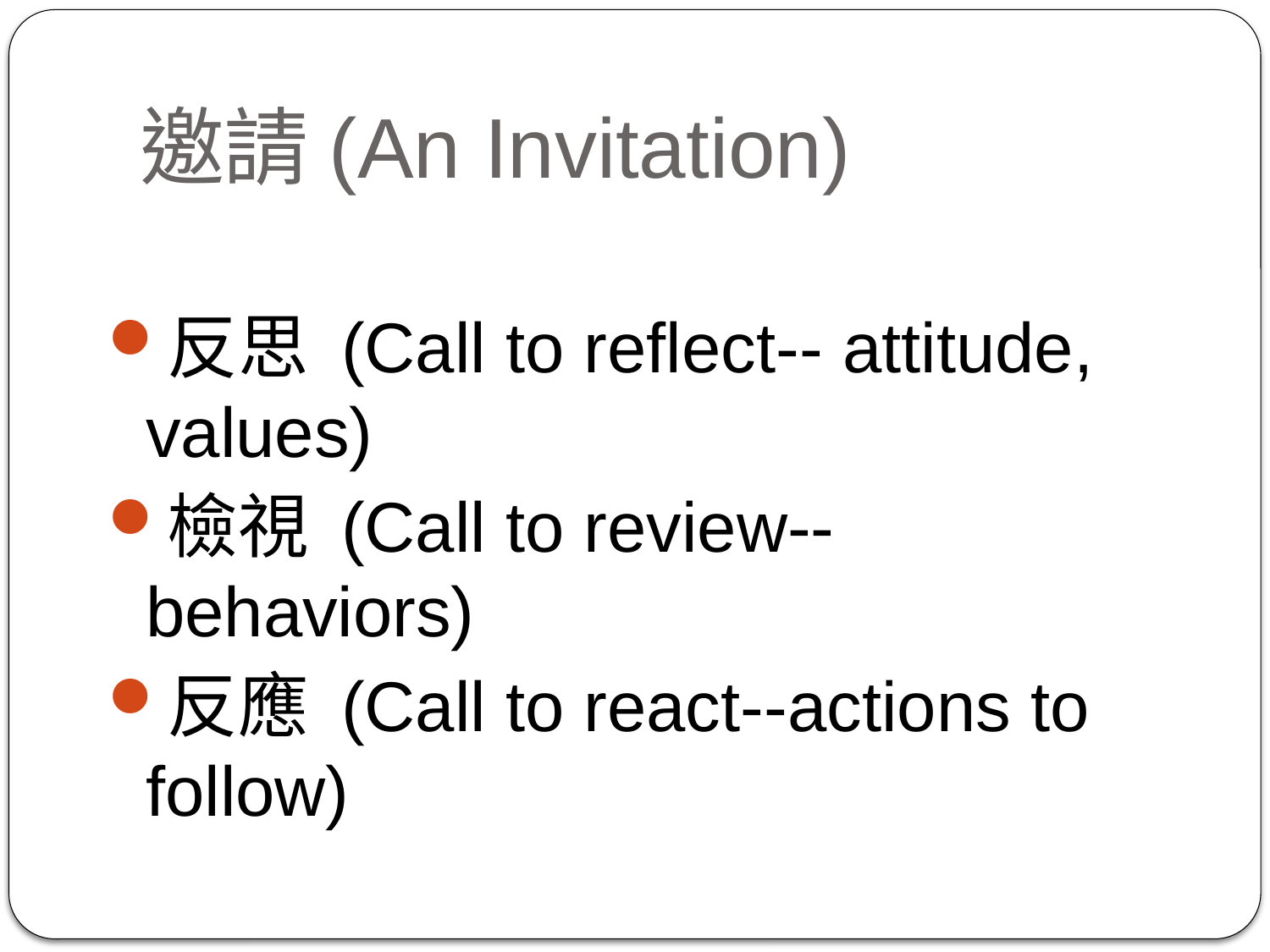

邀請(An Invitation)
反思 (Call to reflect-- attitude, values)
檢視 (Call to review--behaviors)
反應 (Call to react--actions to follow)